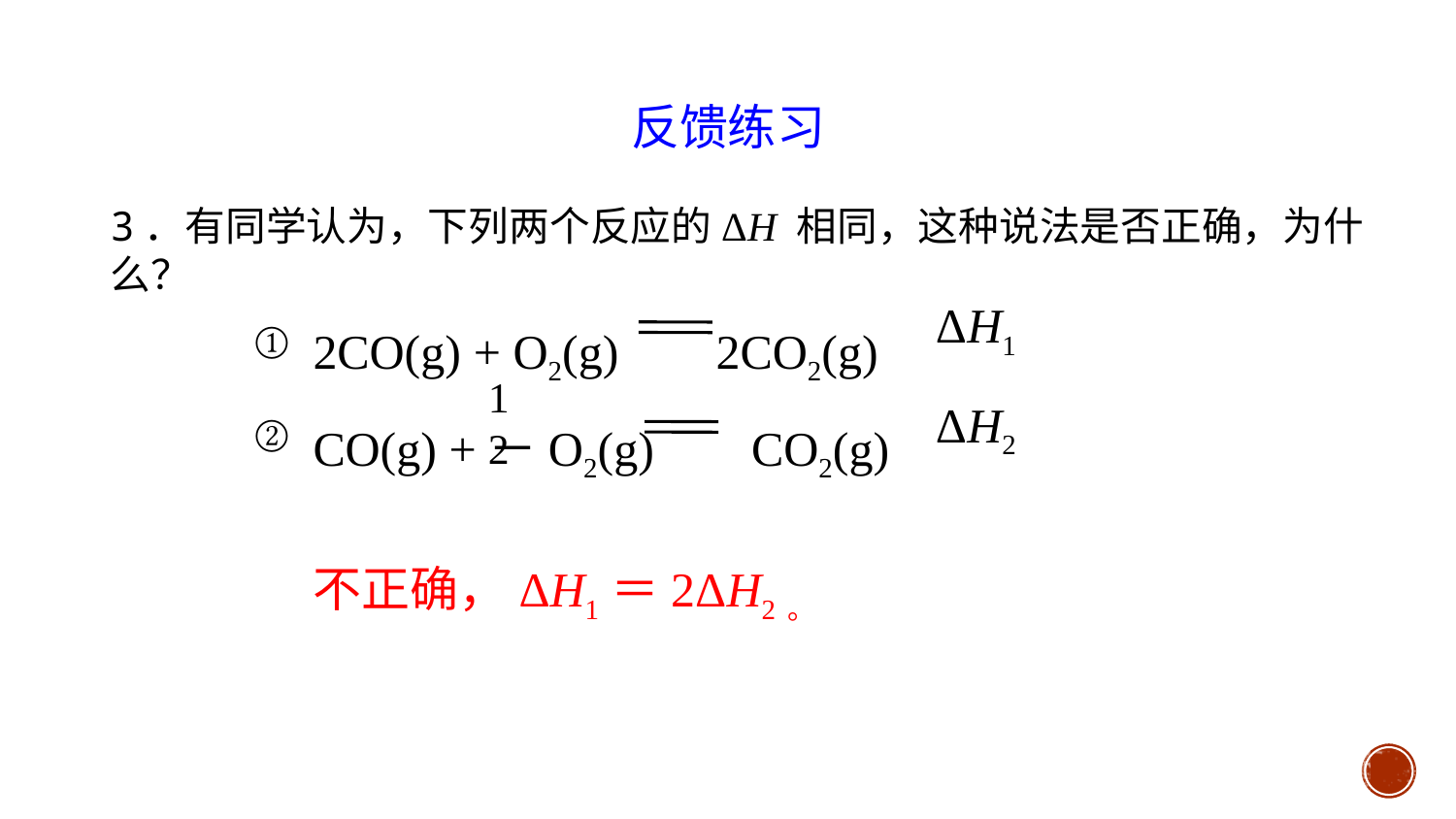

反馈练习
3．有同学认为，下列两个反应的ΔH 相同，这种说法是否正确，为什么？
2CO(g) + O2(g)        2CO2(g)
①②
ΔH1
CO(g) +－O2(g)        CO2(g)
1
2
ΔH2
不正确，ΔH1＝2ΔH2。